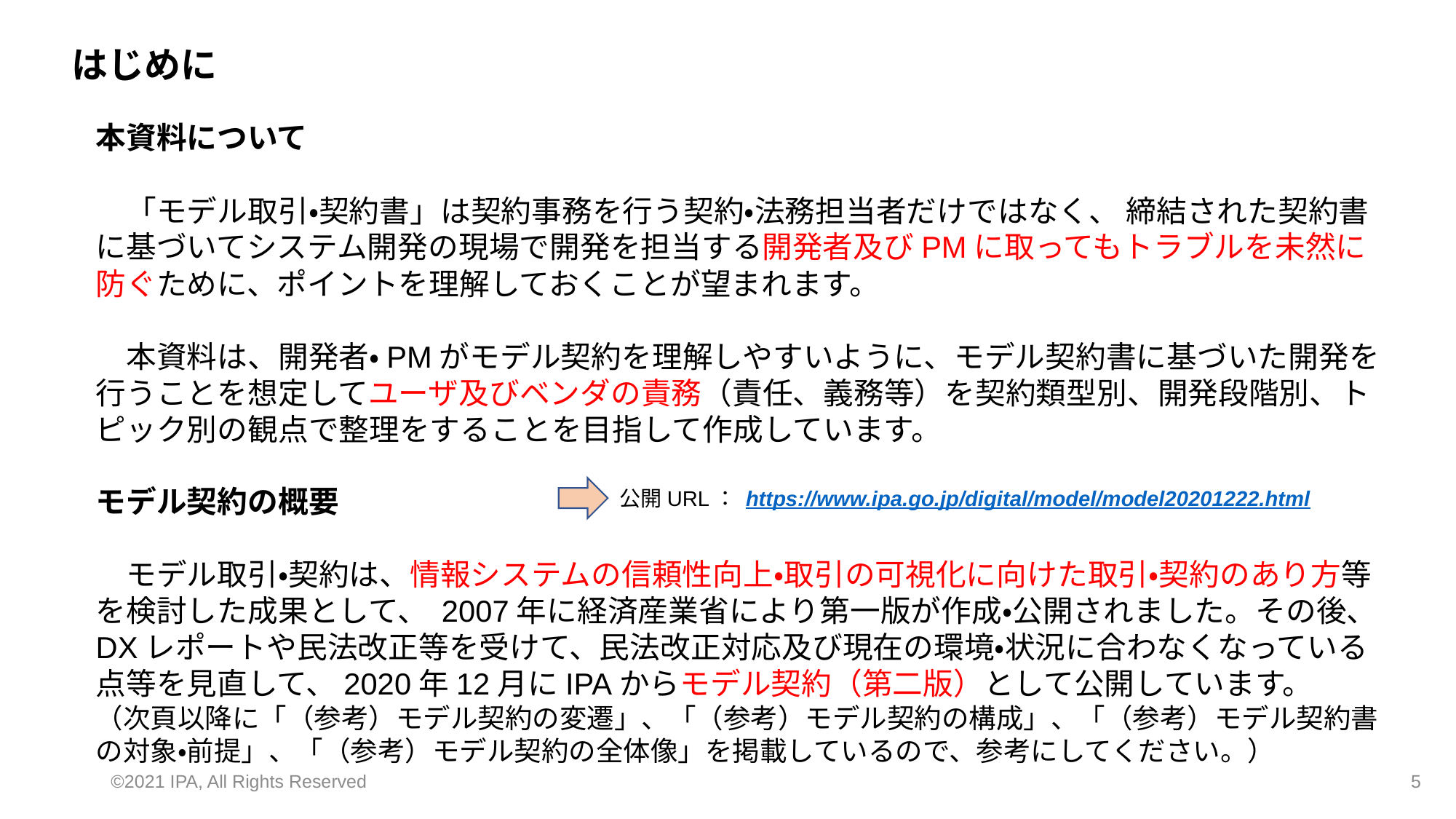

はじめに
本資料について

　「モデル取引・契約書」は契約事務を行う契約・法務担当者だけではなく、 締結された契約書に基づいてシステム開発の現場で開発を担当する開発者及びPMに取ってもトラブルを未然に防ぐために、ポイントを理解しておくことが望まれます。

　本資料は、開発者・PMがモデル契約を理解しやすいように、モデル契約書に基づいた開発を行うことを想定してユーザ及びベンダの責務（責任、義務等）を契約類型別、開発段階別、トピック別の観点で整理をすることを目指して作成しています。
モデル契約の概要

　モデル取引・契約は、情報システムの信頼性向上・取引の可視化に向けた取引・契約のあり方等を検討した成果として、 2007年に経済産業省により第一版が作成・公開されました。その後、DXレポートや民法改正等を受けて、民法改正対応及び現在の環境・状況に合わなくなっている点等を見直して、2020年12月にIPAからモデル契約（第二版）として公開しています。
（次頁以降に「（参考）モデル契約の変遷」、「（参考）モデル契約の構成」、「（参考）モデル契約書の対象・前提」、「（参考）モデル契約の全体像」を掲載しているので、参考にしてください。）

　　公開URL： https://www.ipa.go.jp/digital/model/model20201222.html
©2021 IPA, All Rights Reserved
5